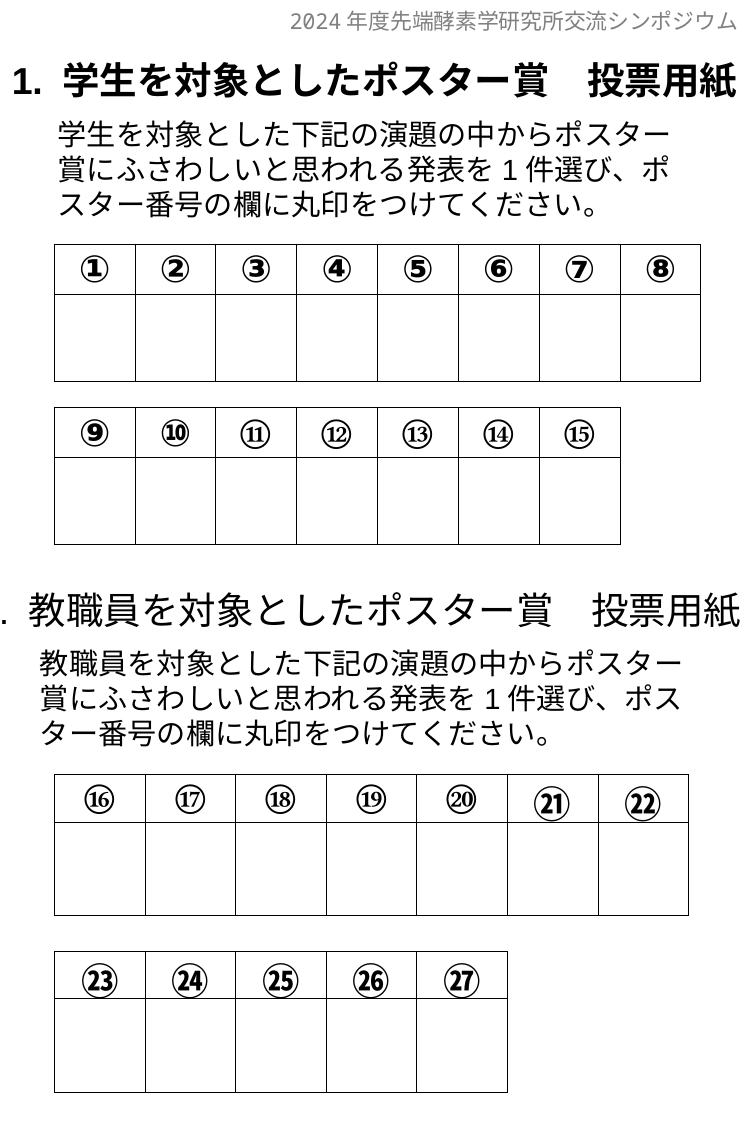

2024年度先端酵素学研究所交流シンポジウム
1. 学生を対象としたポスター賞　投票用紙
学生を対象とした下記の演題の中からポスター賞にふさわしいと思われる発表を1件選び、ポスター番号の欄に丸印をつけてください。
| ① | ② | ③ | ④ | ⑤ | ⑥ | ⑦ | ⑧ |
| --- | --- | --- | --- | --- | --- | --- | --- |
|  |  |  |  |  |  |  |  |
|  |  |  |  |  |  |  |  |
| ⑨ | ⑩ | ⑪ | ⑫ | ⑬ | ⑭ | ⑮ |  |
|  |  |  |  |  |  |  |  |
2. 教職員を対象としたポスター賞　投票用紙
教職員を対象とした下記の演題の中からポスター賞にふさわしいと思われる発表を1件選び、ポスター番号の欄に丸印をつけてください。
| ⑯ | ⑰ | ⑱ | ⑲ | ⑳ | ㉑ | ㉒ |
| --- | --- | --- | --- | --- | --- | --- |
|  |  |  |  |  |  |  |
|  |  |  |  |  |  |  |
| ㉓ | ㉔ | ㉕ | ㉖ | ㉗ |  |  |
|  |  |  |  |  |  |  |